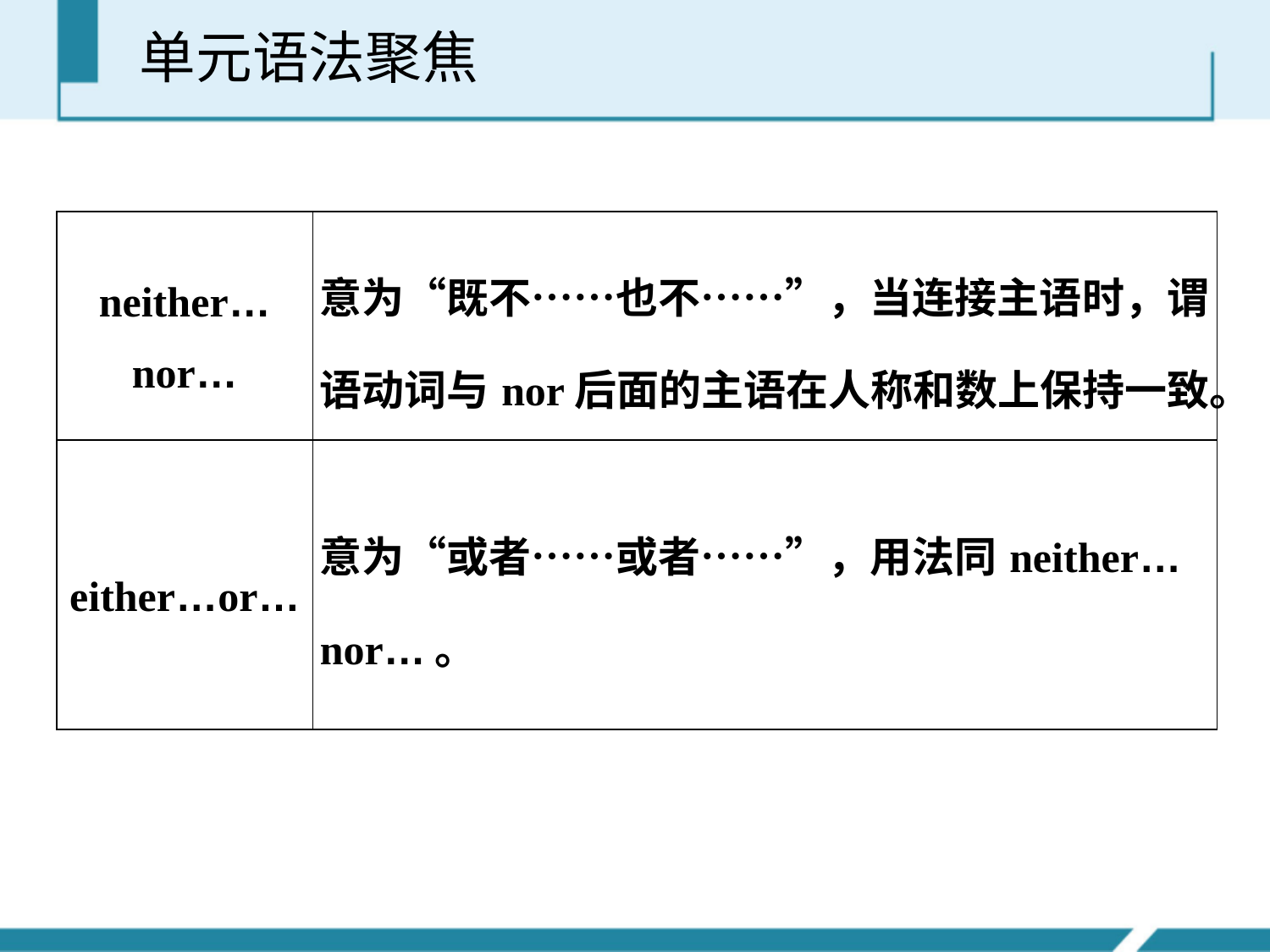

单元语法聚焦
| neither… nor… | 意为“既不……也不……”，当连接主语时，谓语动词与nor后面的主语在人称和数上保持一致。 |
| --- | --- |
| either…or… | 意为“或者……或者……”，用法同neither… nor…。 |